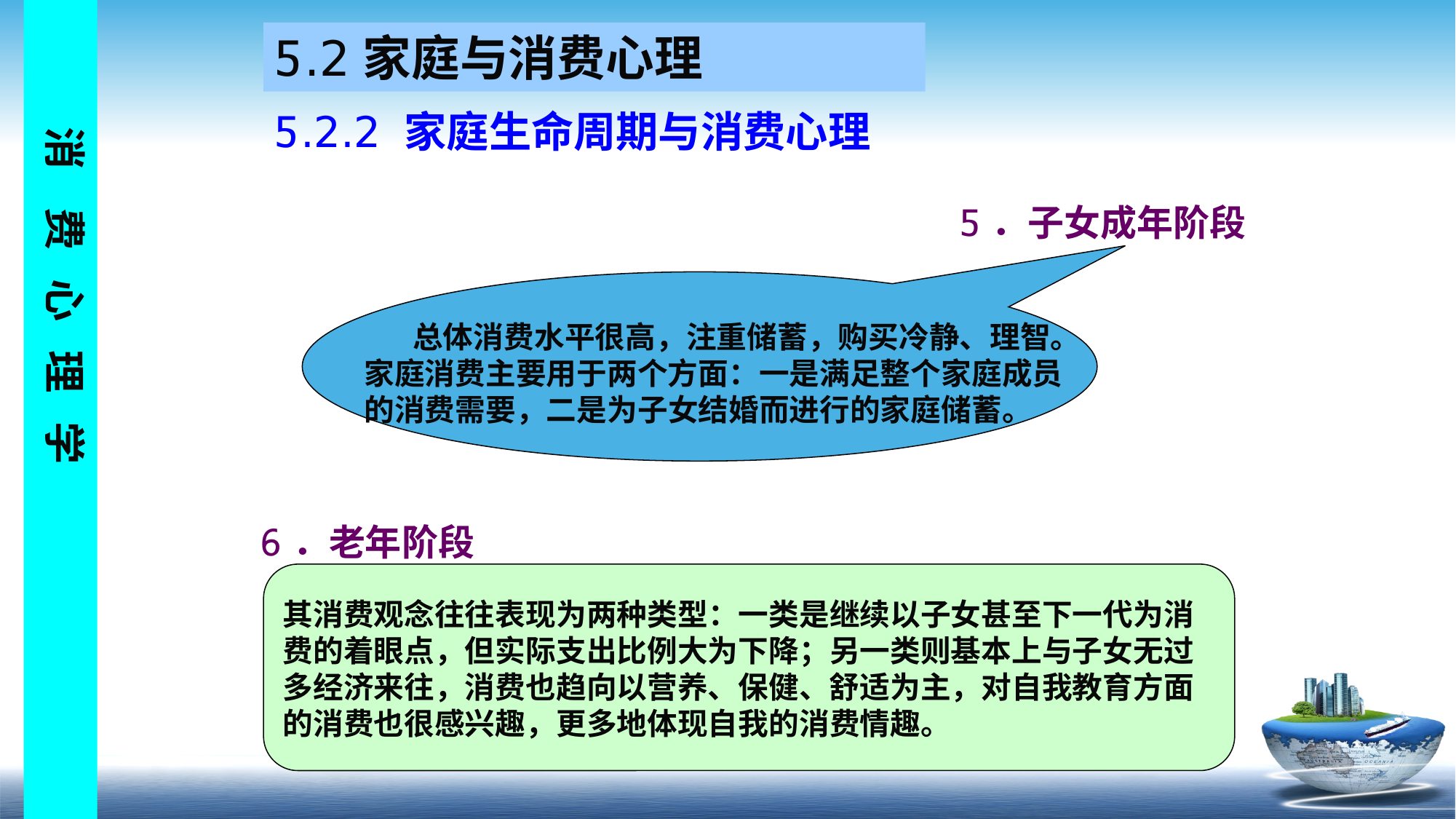

5.2家庭与消费心理
5.2.2 家庭生命周期与消费心理

5．子女成年阶段

      总体消费水平很高，注重储蓄，购买冷静、理智。
家庭消费主要用于两个方面：一是满足整个家庭成员
的消费需要，二是为子女结婚而进行的家庭储蓄。
6．老年阶段

其消费观念往往表现为两种类型：一类是继续以子女甚至下一代为消费的着眼点，但实际支出比例大为下降；另一类则基本上与子女无过
多经济来往，消费也趋向以营养、保健、舒适为主，对自我教育方面的消费也很感兴趣，更多地体现自我的消费情趣。